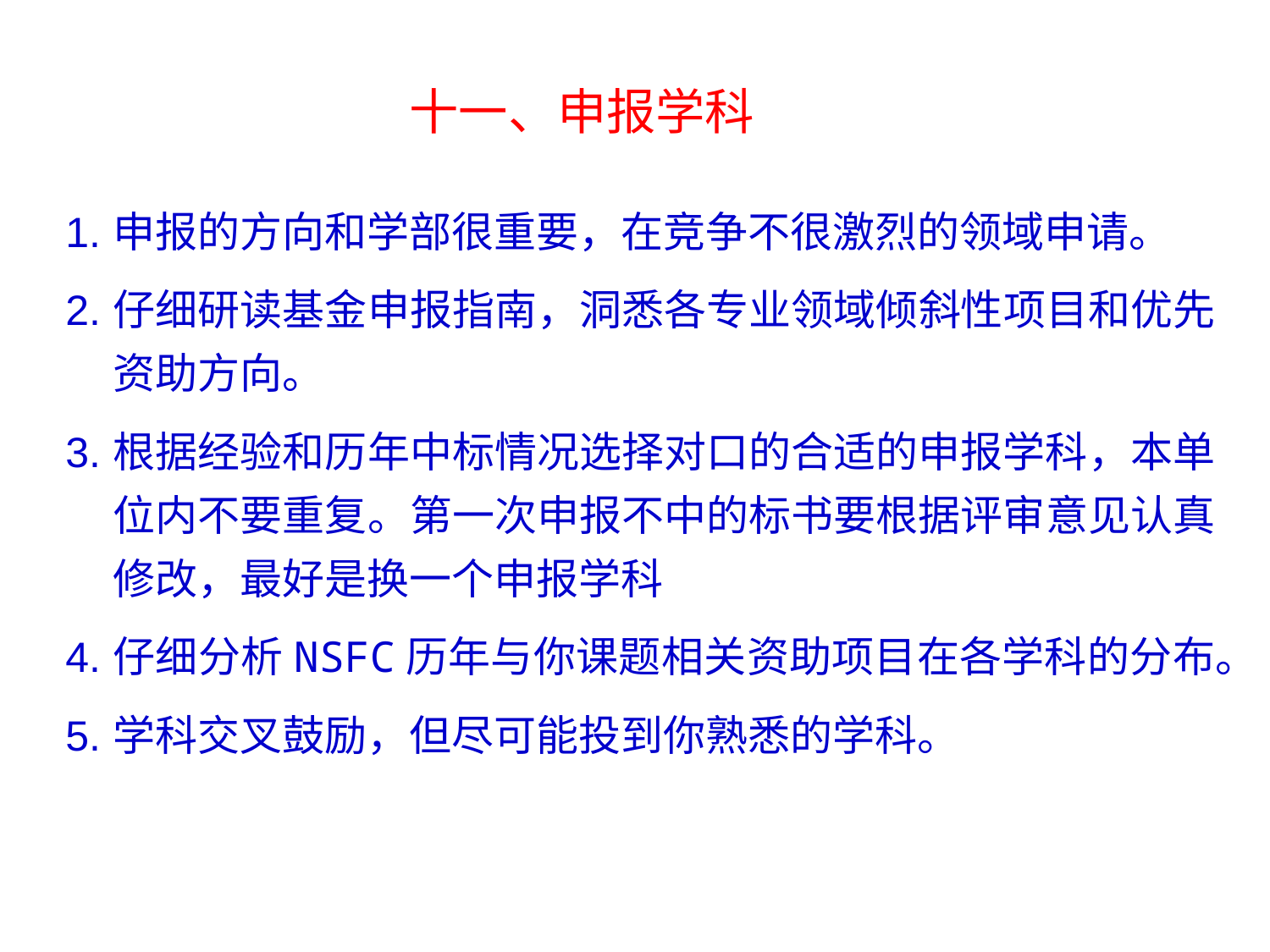

十一、申报学科
申报的方向和学部很重要，在竞争不很激烈的领域申请。
仔细研读基金申报指南，洞悉各专业领域倾斜性项目和优先资助方向。
根据经验和历年中标情况选择对口的合适的申报学科，本单位内不要重复。第一次申报不中的标书要根据评审意见认真修改，最好是换一个申报学科
仔细分析NSFC历年与你课题相关资助项目在各学科的分布。
学科交叉鼓励，但尽可能投到你熟悉的学科。